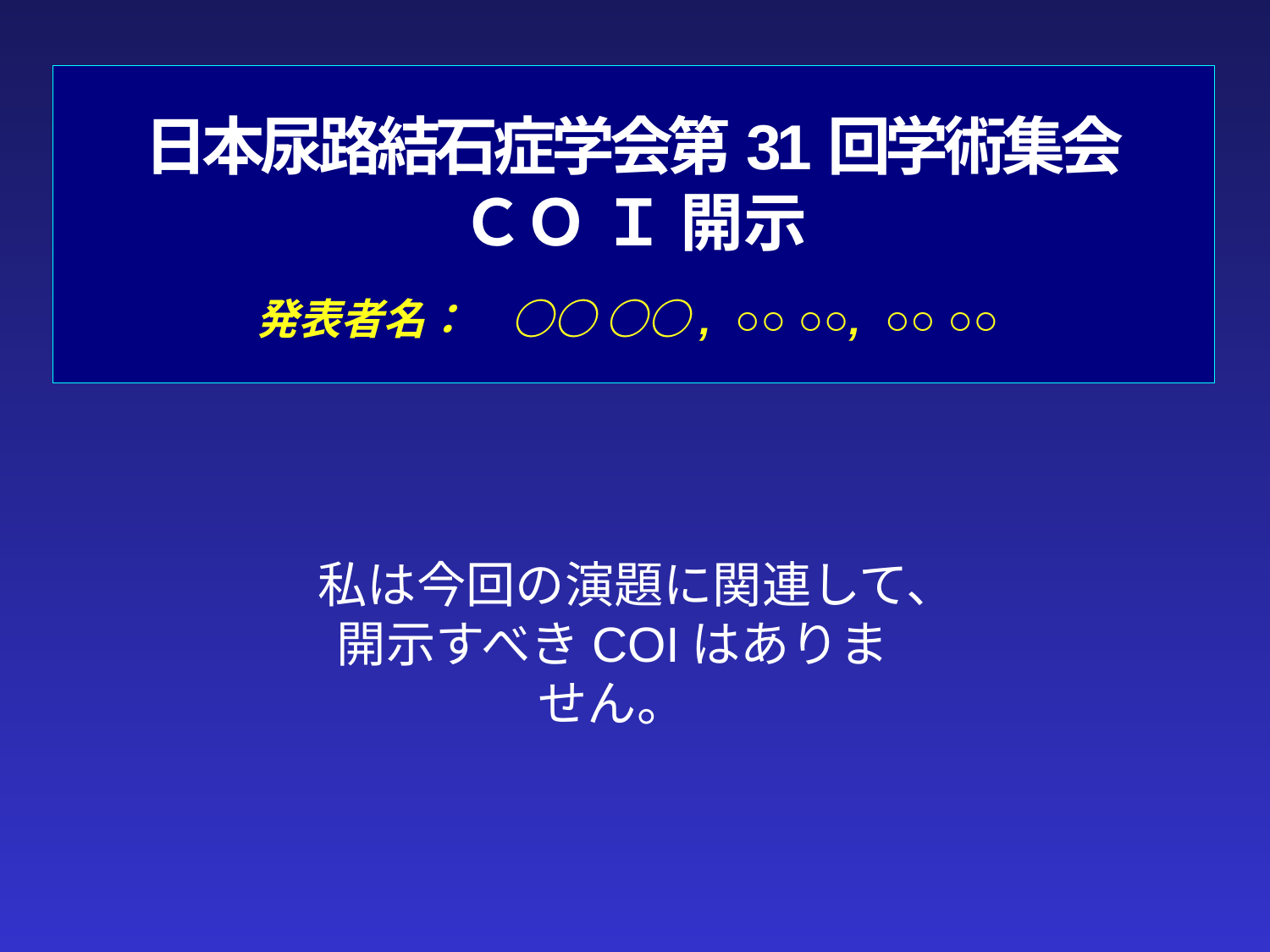

日本尿路結石症学会第31回学術集会
ＣＯ Ｉ 開示
　
発表者名：　○○ ○○,  ○○ ○○,  ○○ ○○

私は今回の演題に関連して、
開示すべきCOIはありません。